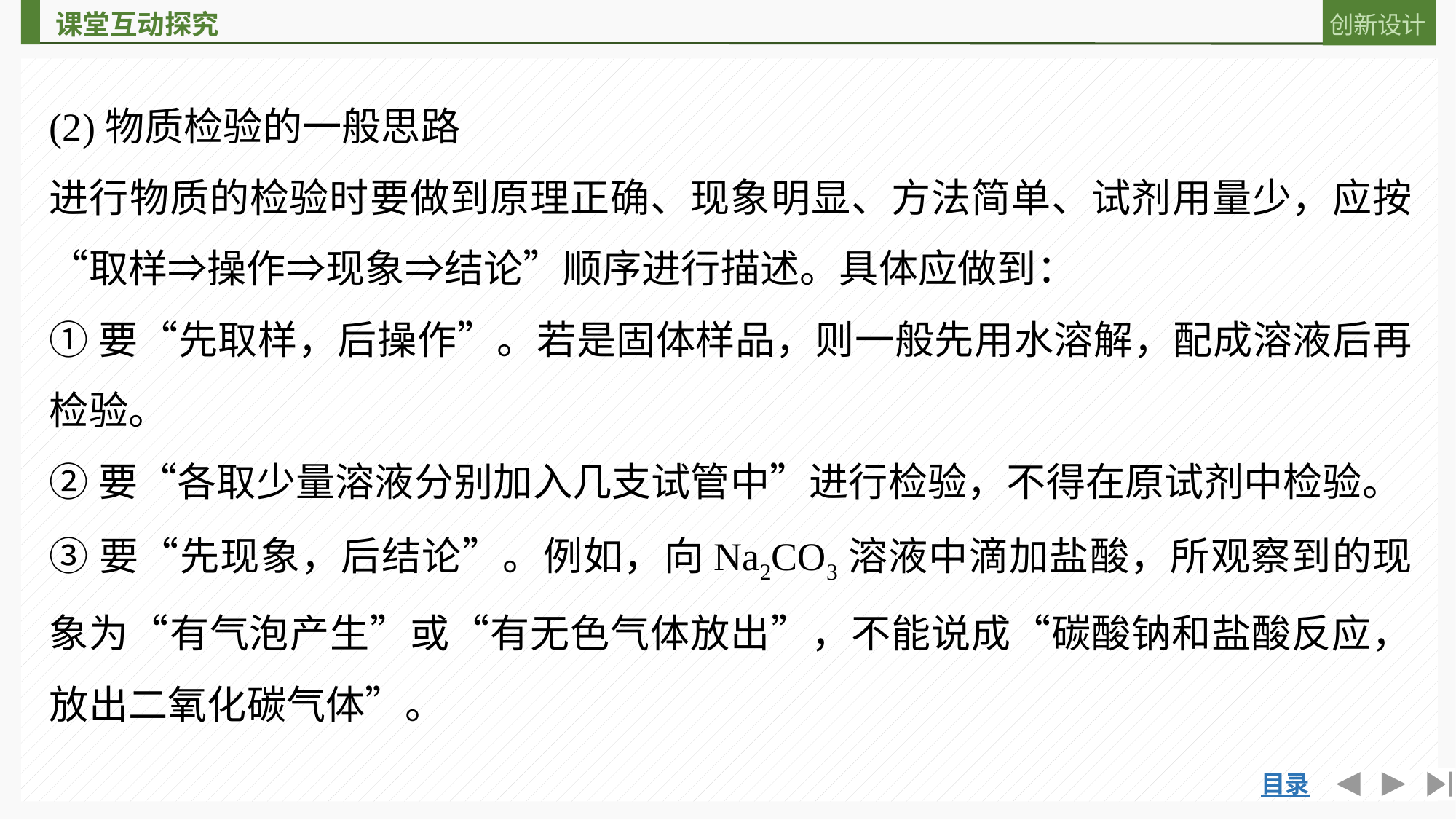

(2)物质检验的一般思路
进行物质的检验时要做到原理正确、现象明显、方法简单、试剂用量少，应按“取样⇒操作⇒现象⇒结论”顺序进行描述。具体应做到：
①要“先取样，后操作”。若是固体样品，则一般先用水溶解，配成溶液后再检验。
②要“各取少量溶液分别加入几支试管中”进行检验，不得在原试剂中检验。
③要“先现象，后结论”。例如，向Na2CO3溶液中滴加盐酸，所观察到的现象为“有气泡产生”或“有无色气体放出”，不能说成“碳酸钠和盐酸反应，放出二氧化碳气体”。